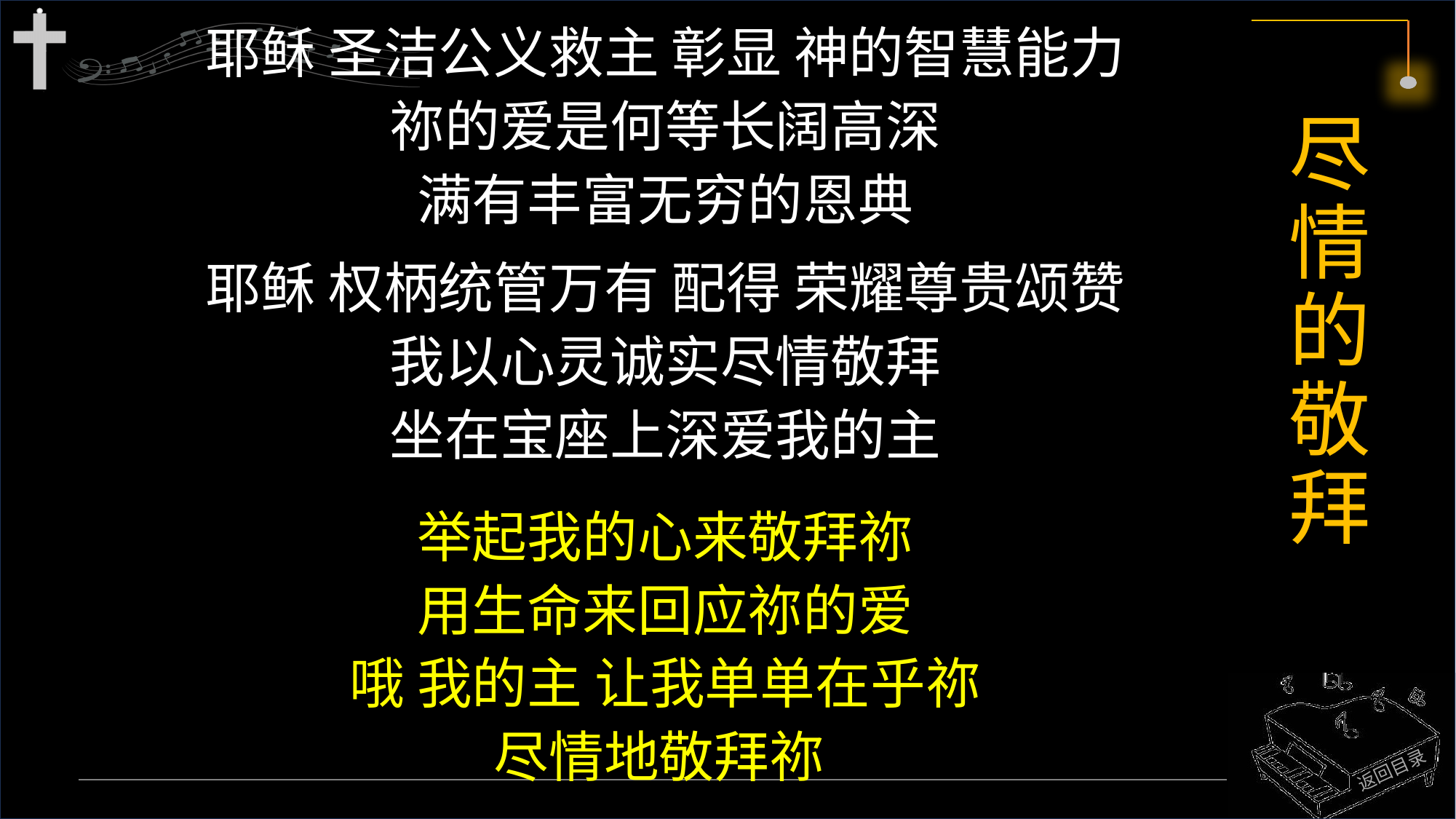

耶稣 圣洁公义救主 彰显 神的智慧能力
祢的爱是何等长阔高深
满有丰富无穷的恩典

耶稣 权柄统管万有 配得 荣耀尊贵颂赞
我以心灵诚实尽情敬拜
坐在宝座上深爱我的主

举起我的心来敬拜祢
用生命来回应祢的爱
哦 我的主 让我单单在乎祢
尽情地敬拜祢
# 尽情的敬拜